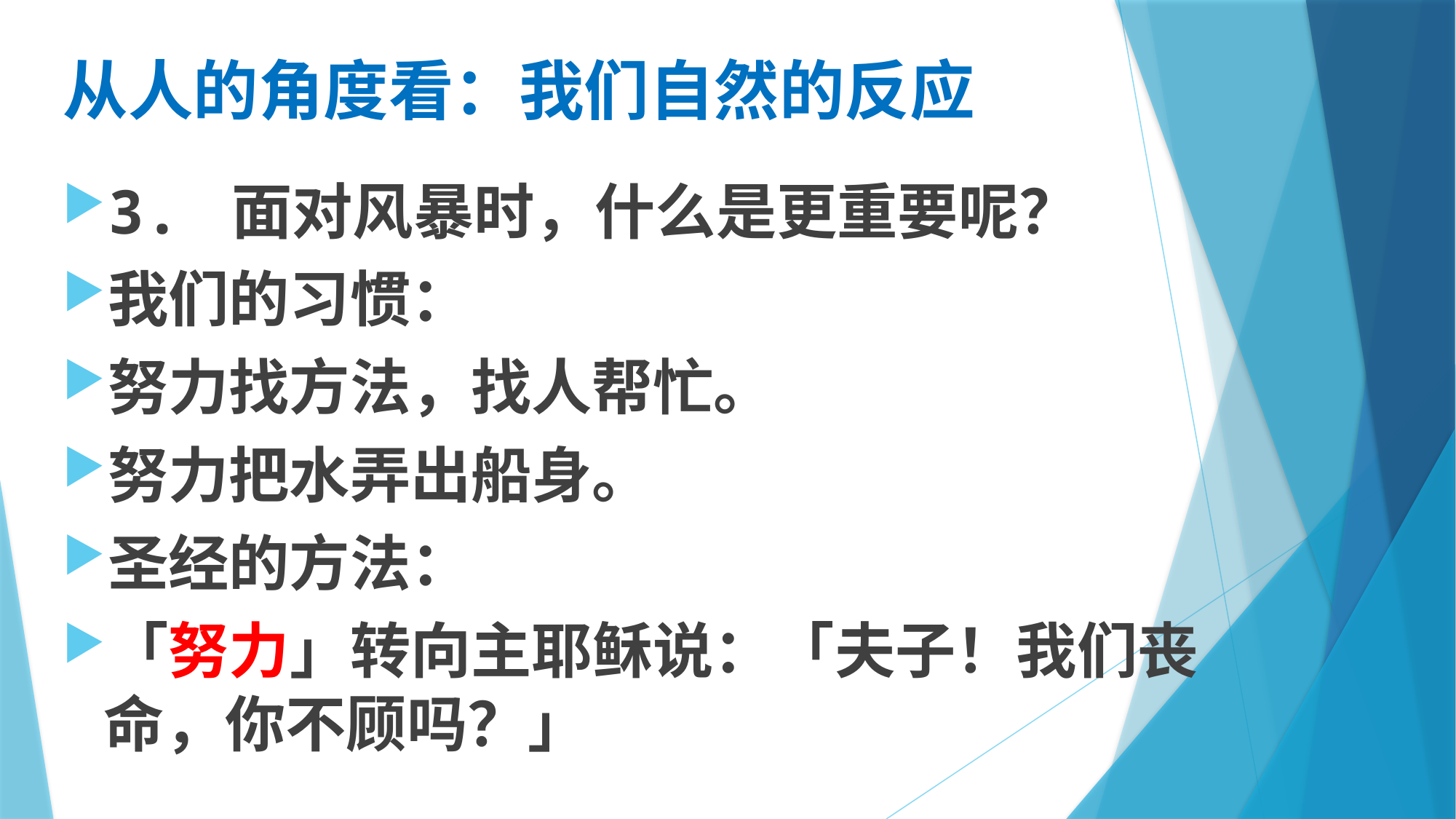

# 从人的角度看：我们自然的反应
3. 面对风暴时，什么是更重要呢？
我们的习惯：
努力找方法，找人帮忙。
努力把水弄出船身。
圣经的方法：
「努力」转向主耶稣说：「夫子！我们丧命，你不顾吗？」